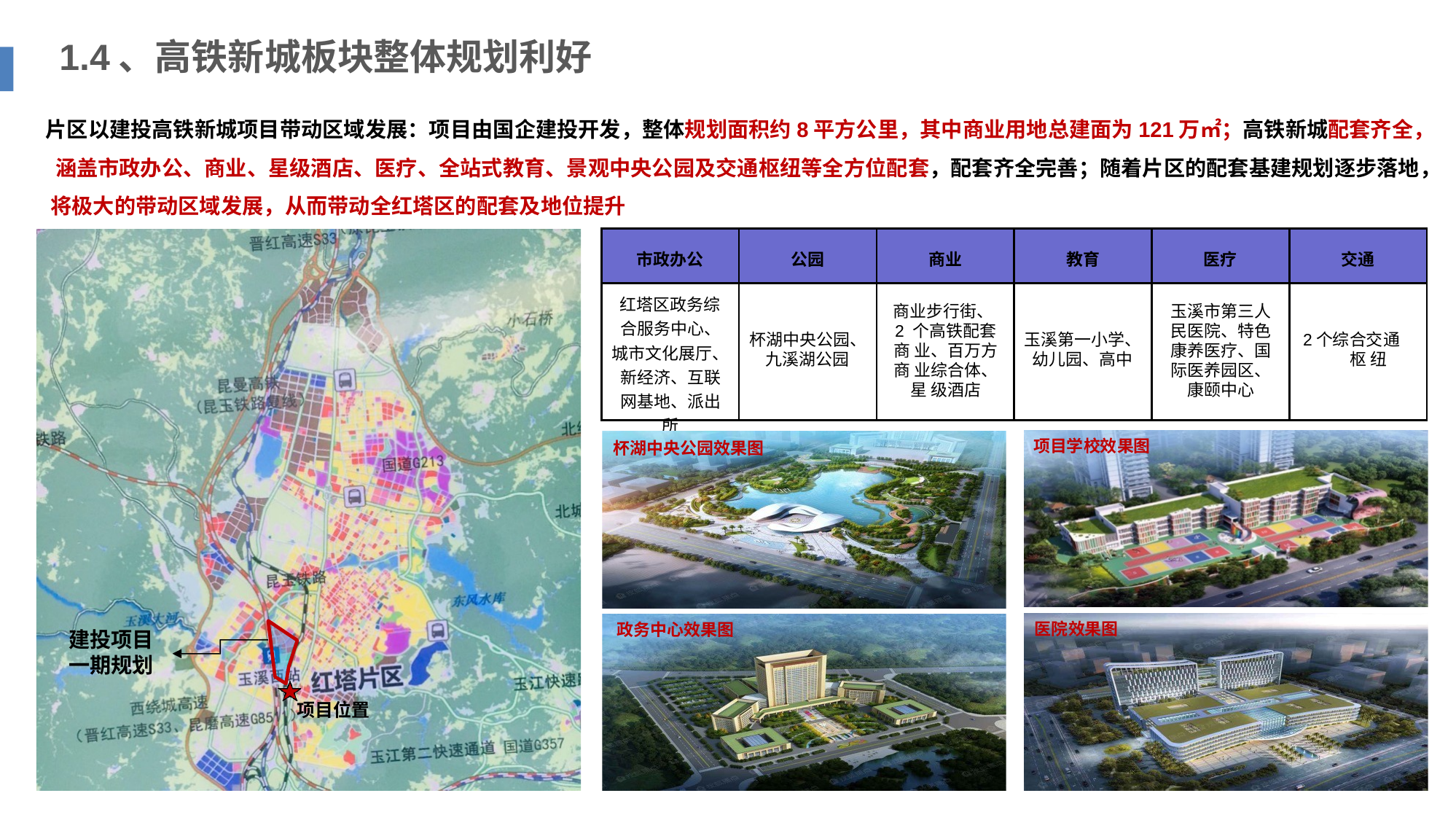

# 1.4、高铁新城板块整体规划利好
片区以建投高铁新城项目带动区域发展：项目由国企建投开发，整体规划面积约8平方公里，其中商业用地总建面为121万㎡；高铁新城配套齐全，  涵盖市政办公、商业、星级酒店、医疗、全站式教育、景观中央公园及交通枢纽等全方位配套，配套齐全完善；随着片区的配套基建规划逐步落地， 将极大的带动区域发展，从而带动全红塔区的配套及地位提升
| 市政办公 | 公园 | 商业 | 教育 | 医疗 | 交通 |
| --- | --- | --- | --- | --- | --- |
| 红塔区政务综 合服务中心、 城市文化展厅、 新经济、互联 网基地、派出 所 | 杯湖中央公园、 九溪湖公园 | 商业步行街、2 个高铁配套商 业、百万方商 业综合体、星 级酒店 | 玉溪第一小学、 幼儿园、高中 | 玉溪市第三人 民医院、特色 康养医疗、国 际医养园区、 康颐中心 | 2个综合交通枢 纽 |

项目学校效果图
杯湖中央公园效果图

医院效果图
政务中心效果图

建投项目 一期规划

项目位置